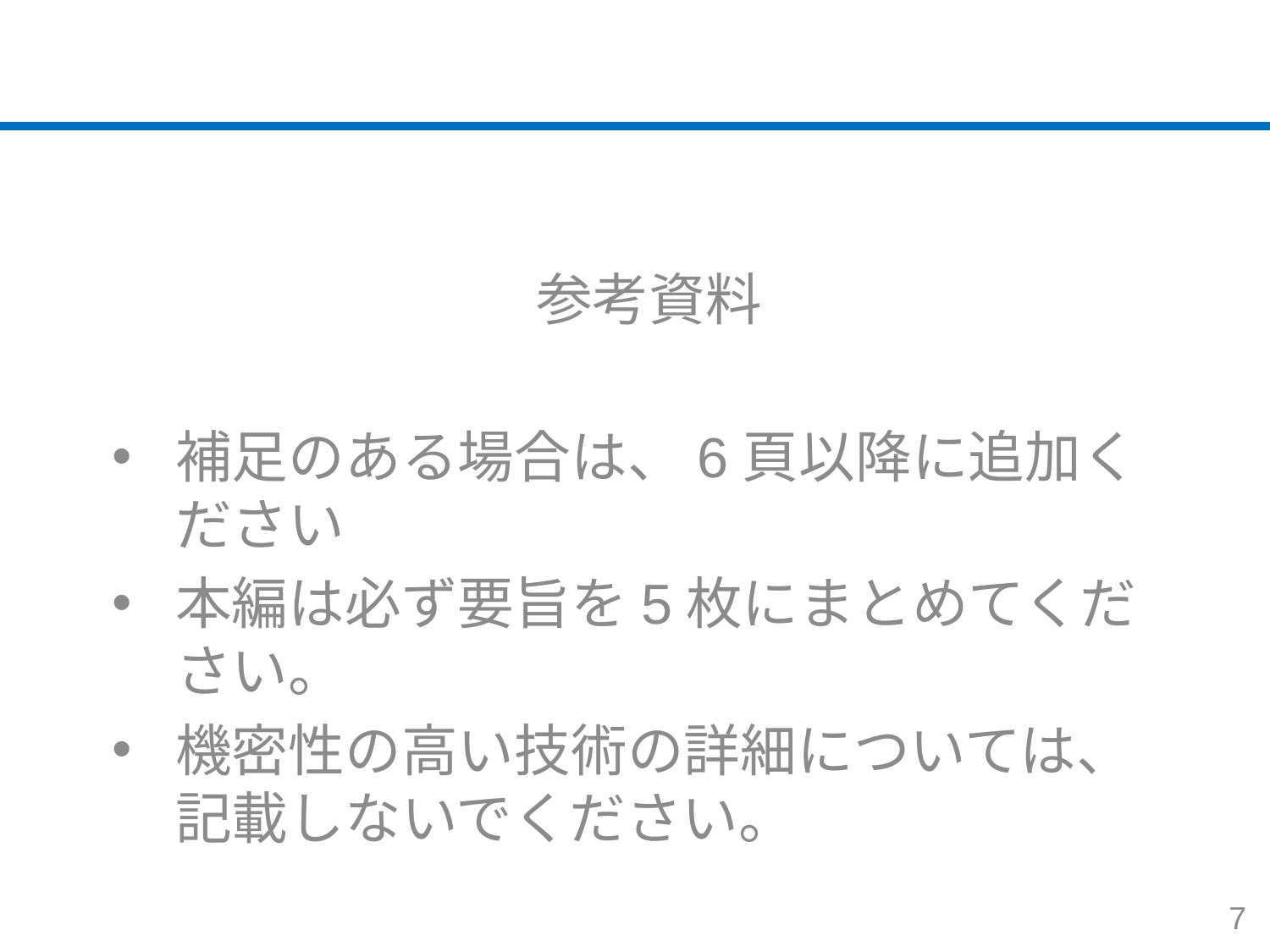

参考資料

補足のある場合は、6頁以降に追加ください
本編は必ず要旨を5枚にまとめてください。
機密性の高い技術の詳細については、記載しないでください。
7